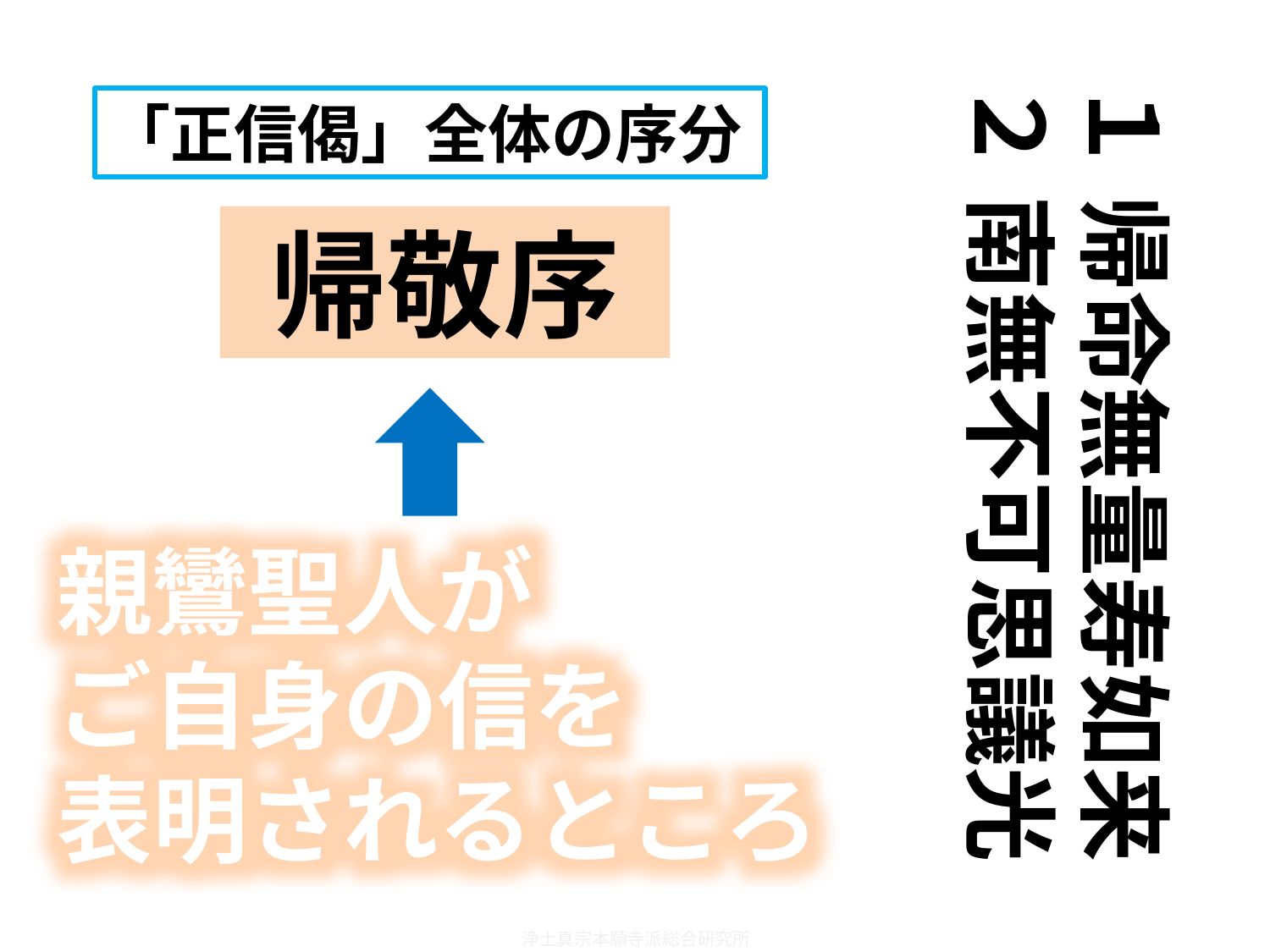

１ 帰命無量寿如来
２ 南無不可思議光
「正信偈」全体の序分
帰敬序

親鸞聖人が
ご自身の信を
表明されるところ